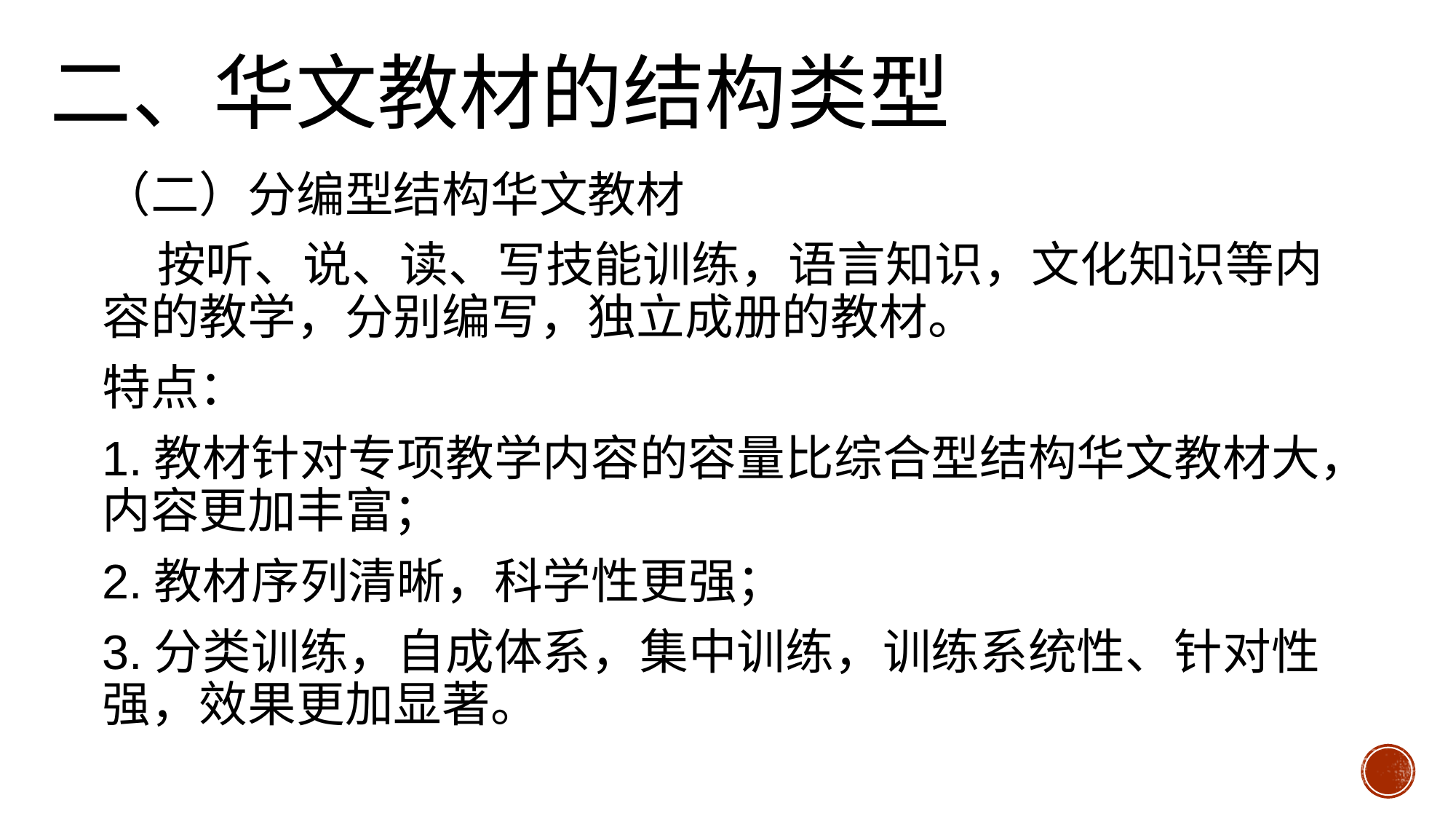

# 二、华文教材的结构类型
（二）分编型结构华文教材
    按听、说、读、写技能训练，语言知识，文化知识等内容的教学，分别编写，独立成册的教材。
特点：
1.教材针对专项教学内容的容量比综合型结构华文教材大，内容更加丰富；
2.教材序列清晰，科学性更强；
3.分类训练，自成体系，集中训练，训练系统性、针对性强，效果更加显著。